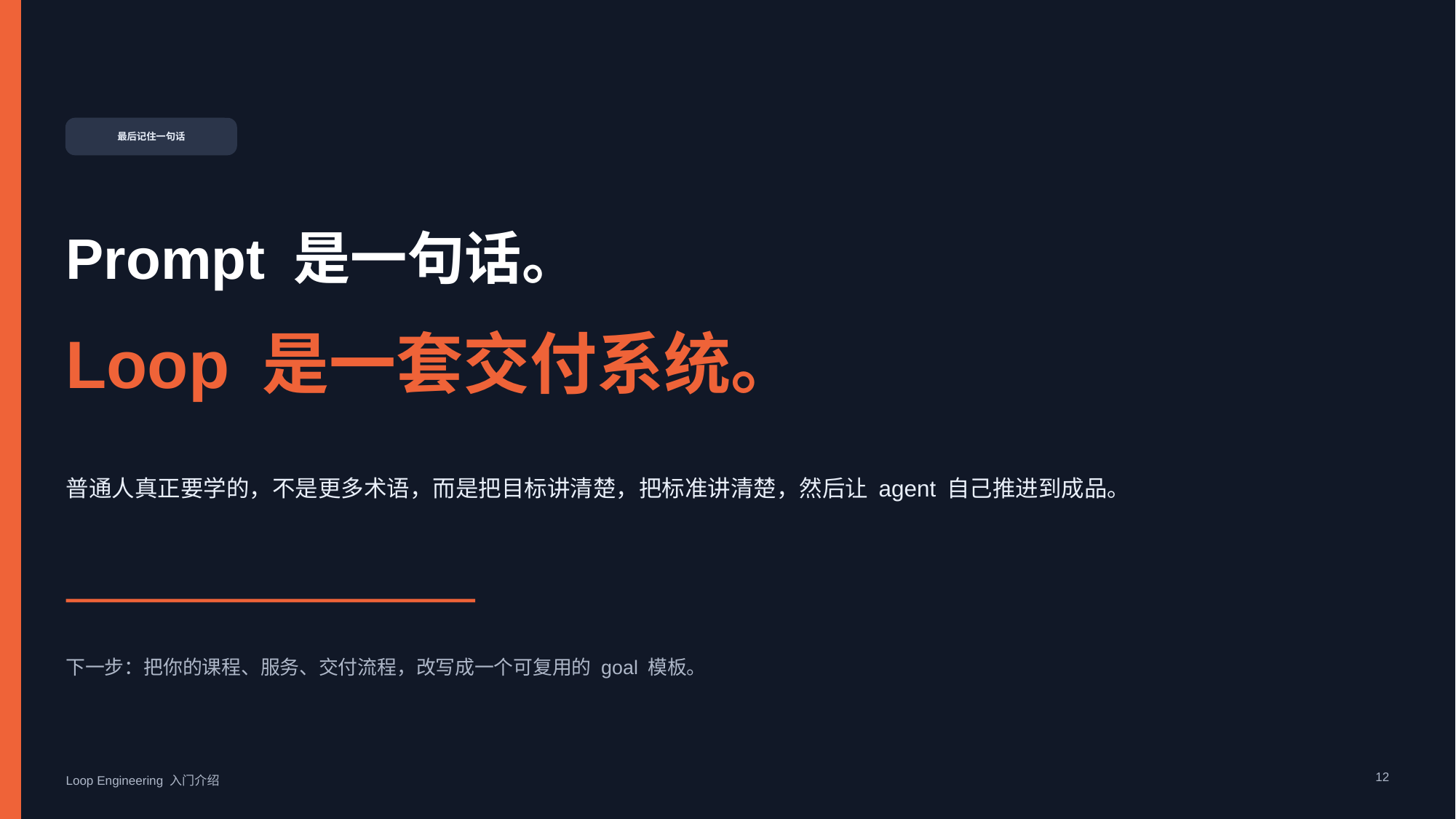

最后记住一句话
Prompt 是一句话。
Loop 是一套交付系统。
普通人真正要学的，不是更多术语，而是把目标讲清楚，把标准讲清楚，然后让 agent 自己推进到成品。

下一步：把你的课程、服务、交付流程，改写成一个可复用的 goal 模板。
Loop Engineering 入门介绍
12